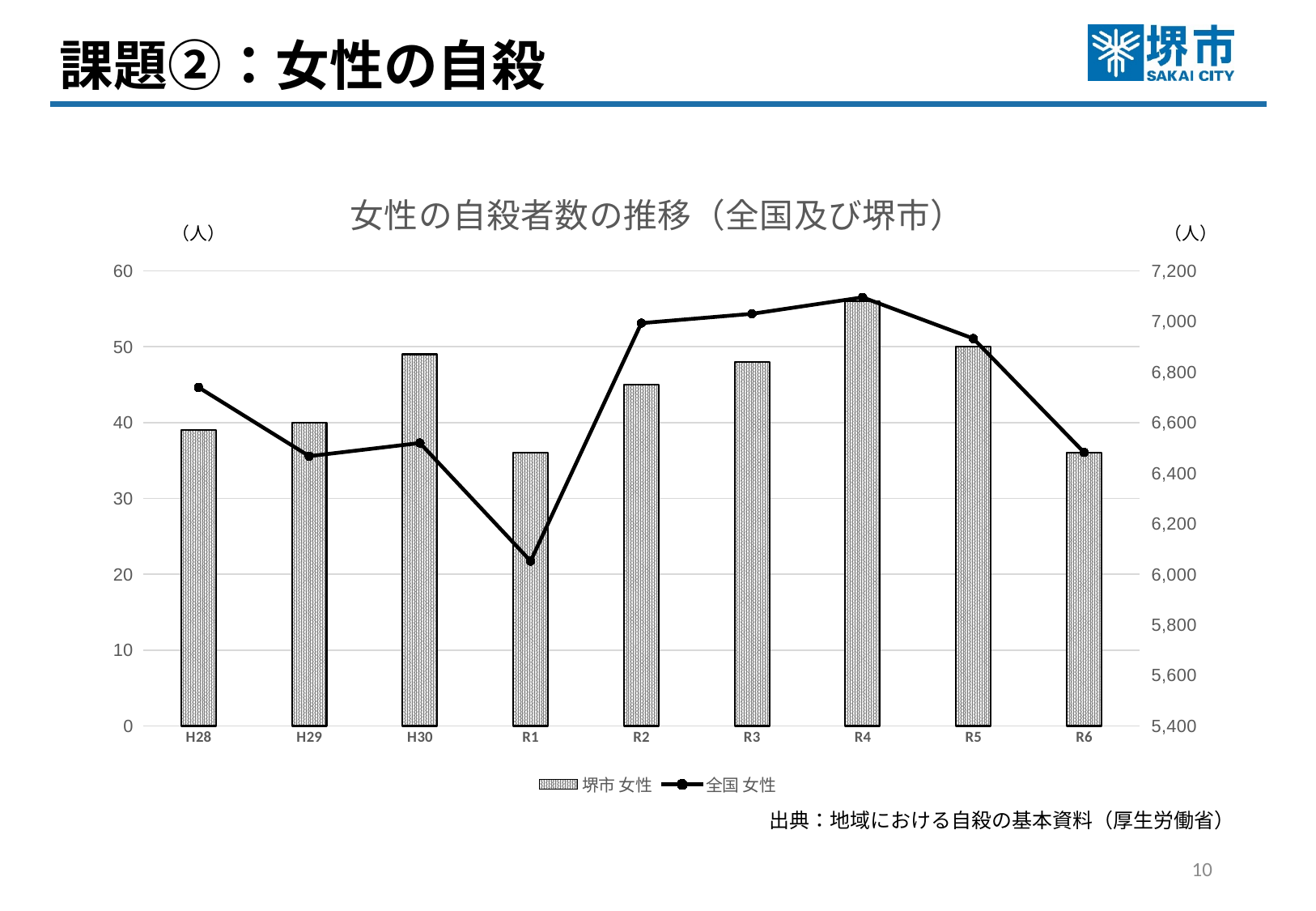

課題②：女性の自殺

### Chart: 女性の自殺者数の推移（全国及び堺市）

| Category | 堺市 | 全国 |
|---|---|---|
| H28 | 39.0 | 6739.0 |
| H29 | 40.0 | 6467.0 |
| H30 | 49.0 | 6519.0 |
| R1 | 36.0 | 6052.0 |
| R2 | 45.0 | 6993.0 |
| R3 | 48.0 | 7030.0 |
| R4 | 56.0 | 7095.0 |
| R5 | 50.0 | 6932.0 |
| R6 | 36.0 | 6482.0 |
（人）
（人）
出典：地域における自殺の基本資料（厚生労働省）
10